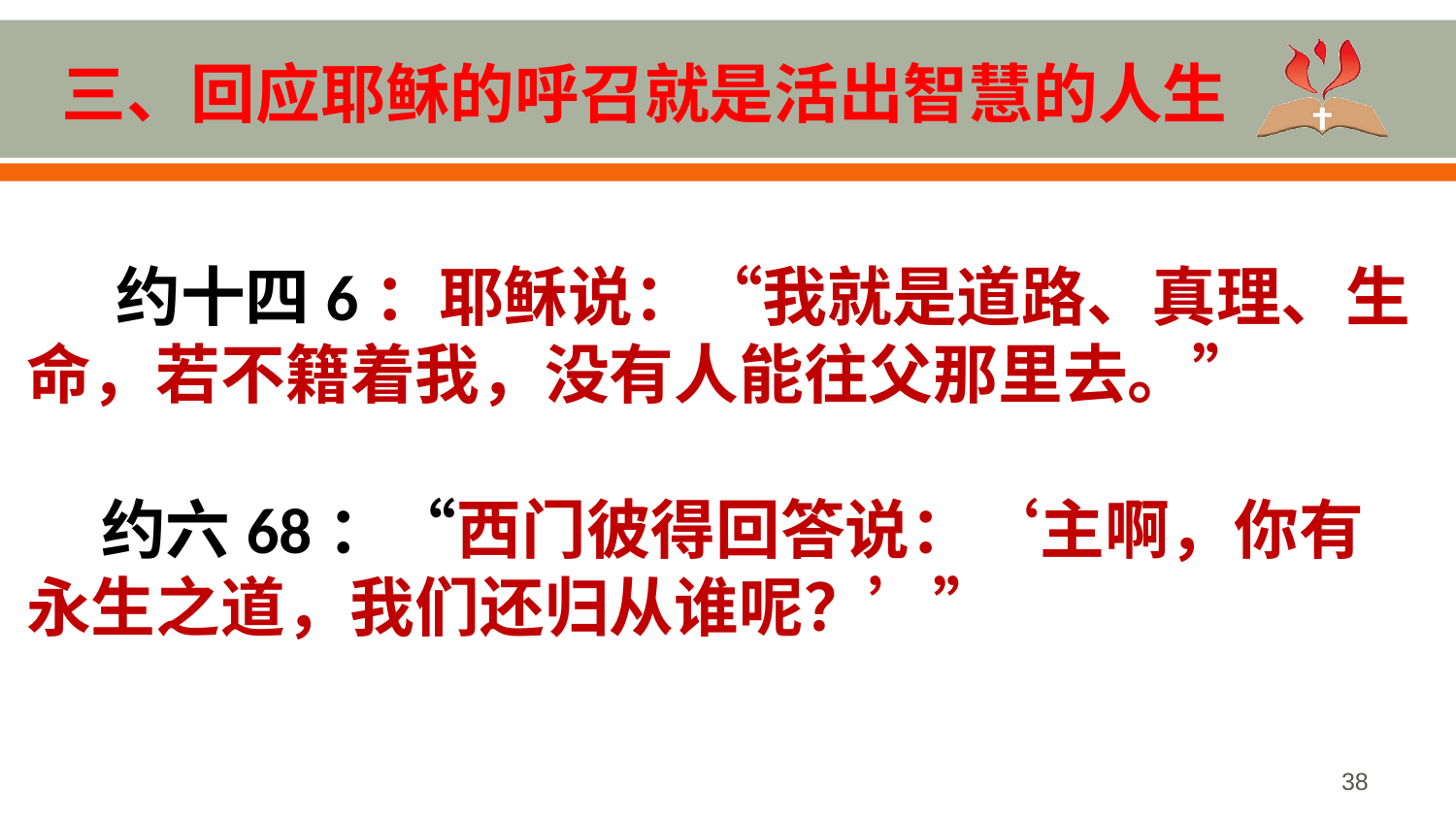

# 三、回应耶稣的呼召就是活出智慧的人生

     约十四6：耶稣说：“我就是道路、真理、生命，若不籍着我，没有人能往父那里去。”

    约六68：“西门彼得回答说：‘主啊，你有永生之道，我们还归从谁呢？’”

38